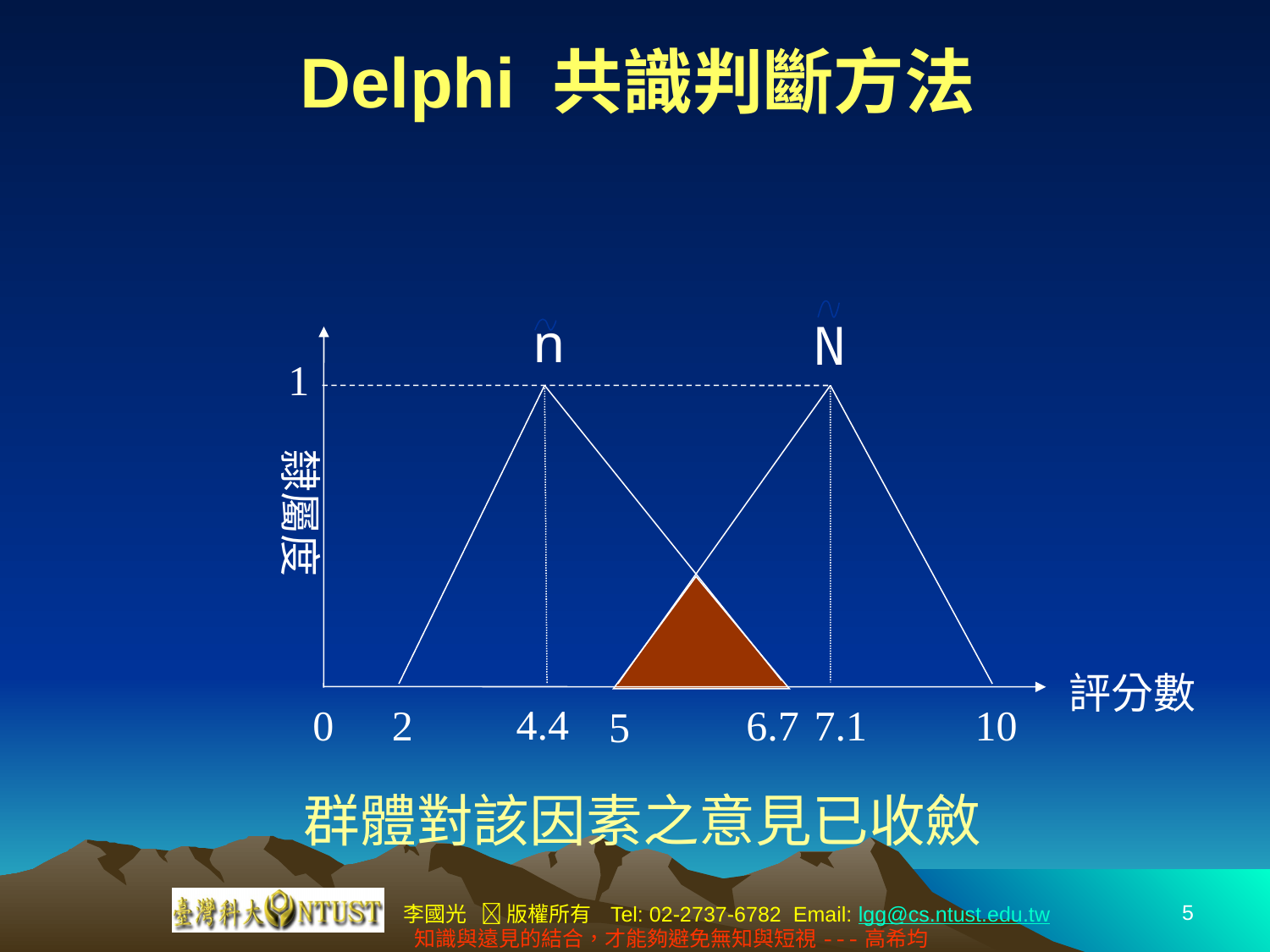

# Delphi 共識判斷方法

N
n

1

隸屬度

評分數

4.4
2
7.1
10
0
6.7
5
群體對該因素之意見已收斂
5